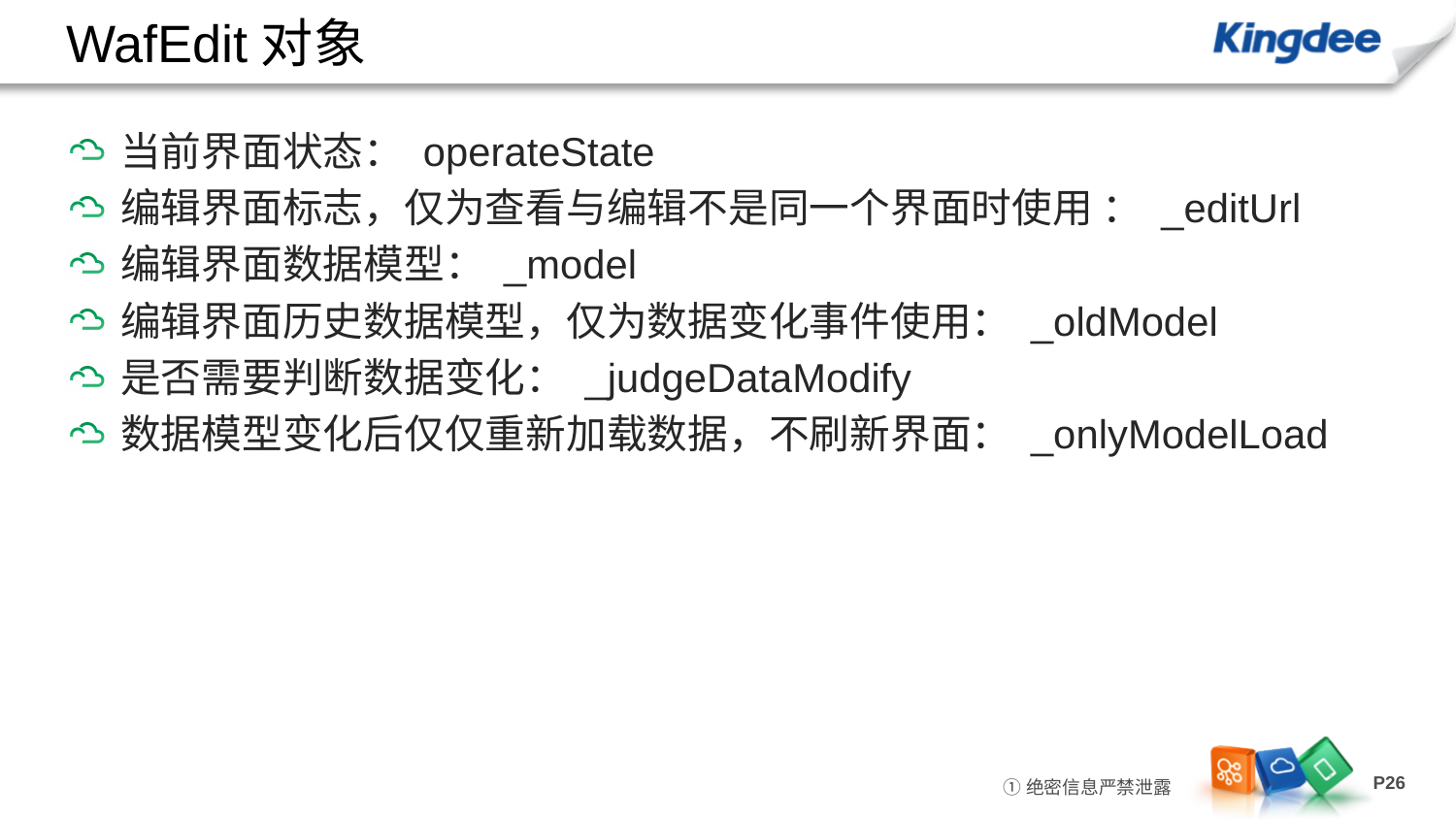

# WafEdit对象
当前界面状态： operateState
编辑界面标志，仅为查看与编辑不是同一个界面时使用 ： _editUrl
编辑界面数据模型： _model
编辑界面历史数据模型，仅为数据变化事件使用： _oldModel
是否需要判断数据变化： _judgeDataModify
数据模型变化后仅仅重新加载数据，不刷新界面： _onlyModelLoad